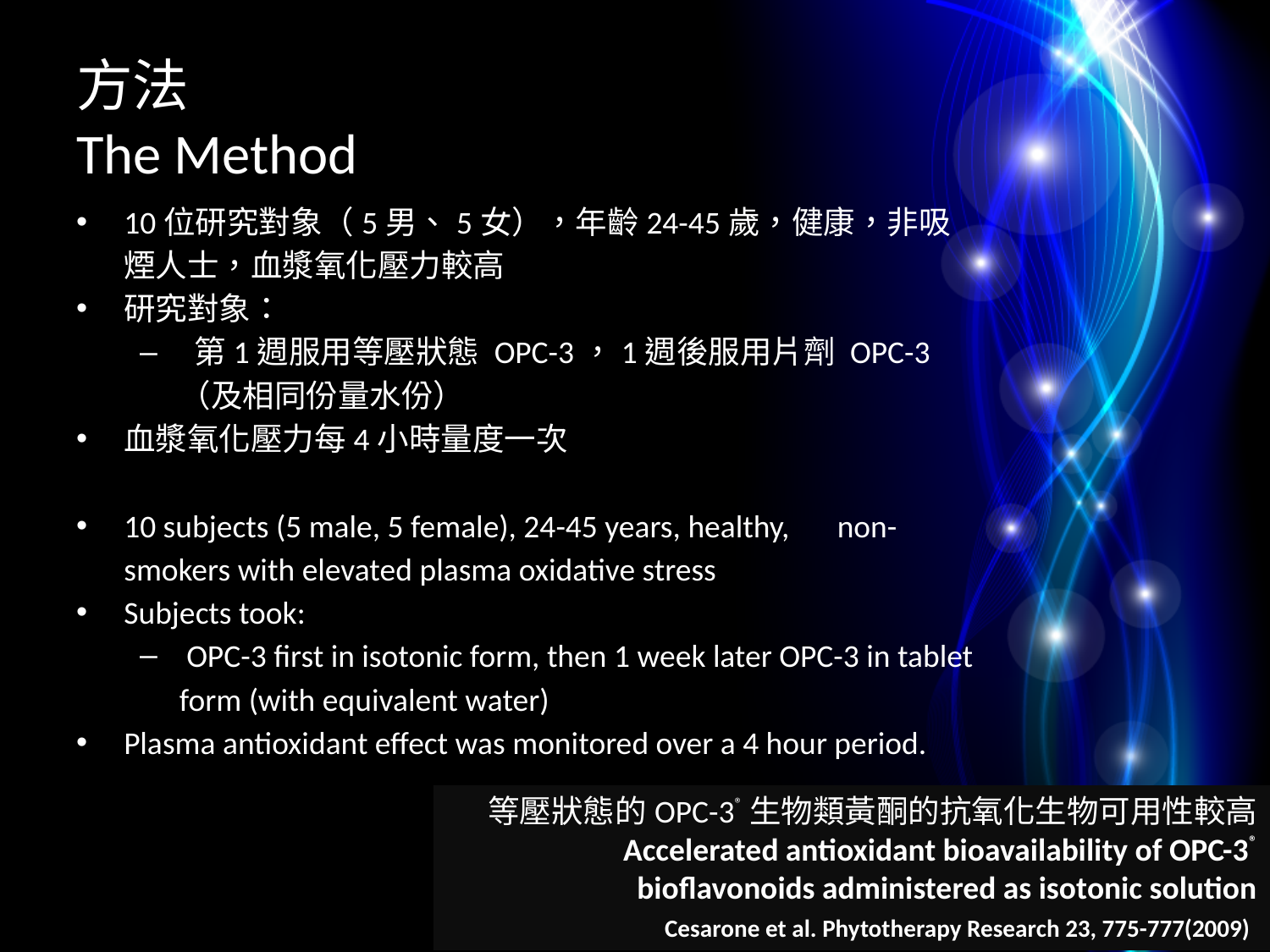

# 方法 The Method
10位研究對象（5男、5女），年齡24-45歲，健康，非吸煙人士，血漿氧化壓力較高
研究對象：
 第1週服用等壓狀態 OPC-3，1週後服用片劑 OPC-3（及相同份量水份）
血漿氧化壓力每4小時量度一次

10 subjects (5 male, 5 female), 24-45 years, healthy,　non-smokers with elevated plasma oxidative stress
Subjects took:
 OPC-3 first in isotonic form, then 1 week later OPC-3 in tablet form (with equivalent water)
Plasma antioxidant effect was monitored over a 4 hour period.
等壓狀態的OPC-3®生物類黃酮的抗氧化生物可用性較高
Accelerated antioxidant bioavailability of OPC-3® bioflavonoids administered as isotonic solution
Cesarone et al. Phytotherapy Research 23, 775-777(2009)